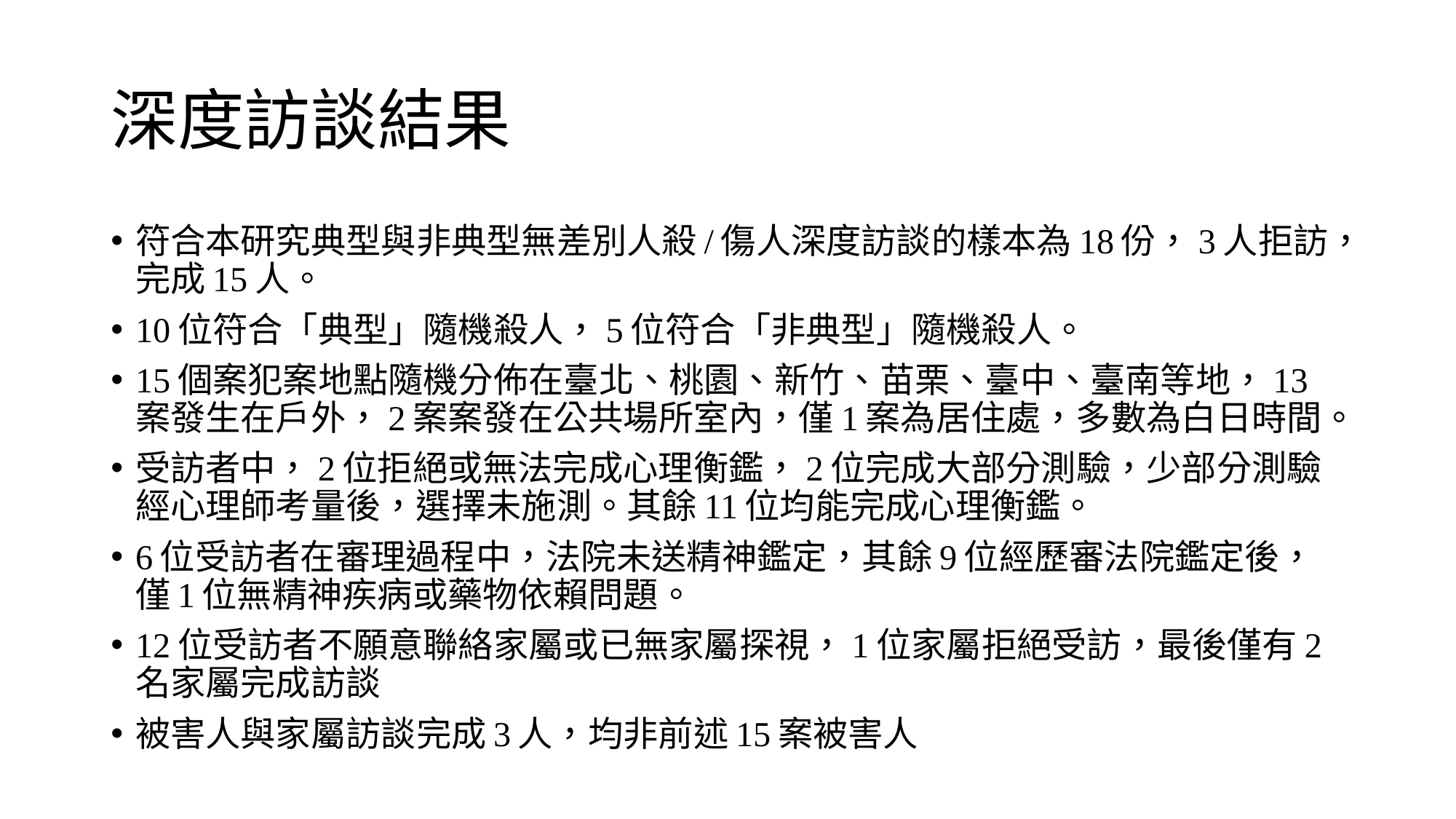

# 深度訪談結果
符合本研究典型與非典型無差別人殺/傷人深度訪談的樣本為18份，3人拒訪，完成15人。
10位符合「典型」隨機殺人，5位符合「非典型」隨機殺人。
15個案犯案地點隨機分佈在臺北、桃園、新竹、苗栗、臺中、臺南等地，13案發生在戶外，2案案發在公共場所室內，僅1案為居住處，多數為白日時間。
受訪者中，2位拒絕或無法完成心理衡鑑，2位完成大部分測驗，少部分測驗經心理師考量後，選擇未施測。其餘11位均能完成心理衡鑑。
6位受訪者在審理過程中，法院未送精神鑑定，其餘9位經歷審法院鑑定後，僅1位無精神疾病或藥物依賴問題。
12位受訪者不願意聯絡家屬或已無家屬探視，1位家屬拒絕受訪，最後僅有2名家屬完成訪談
被害人與家屬訪談完成3人，均非前述15案被害人